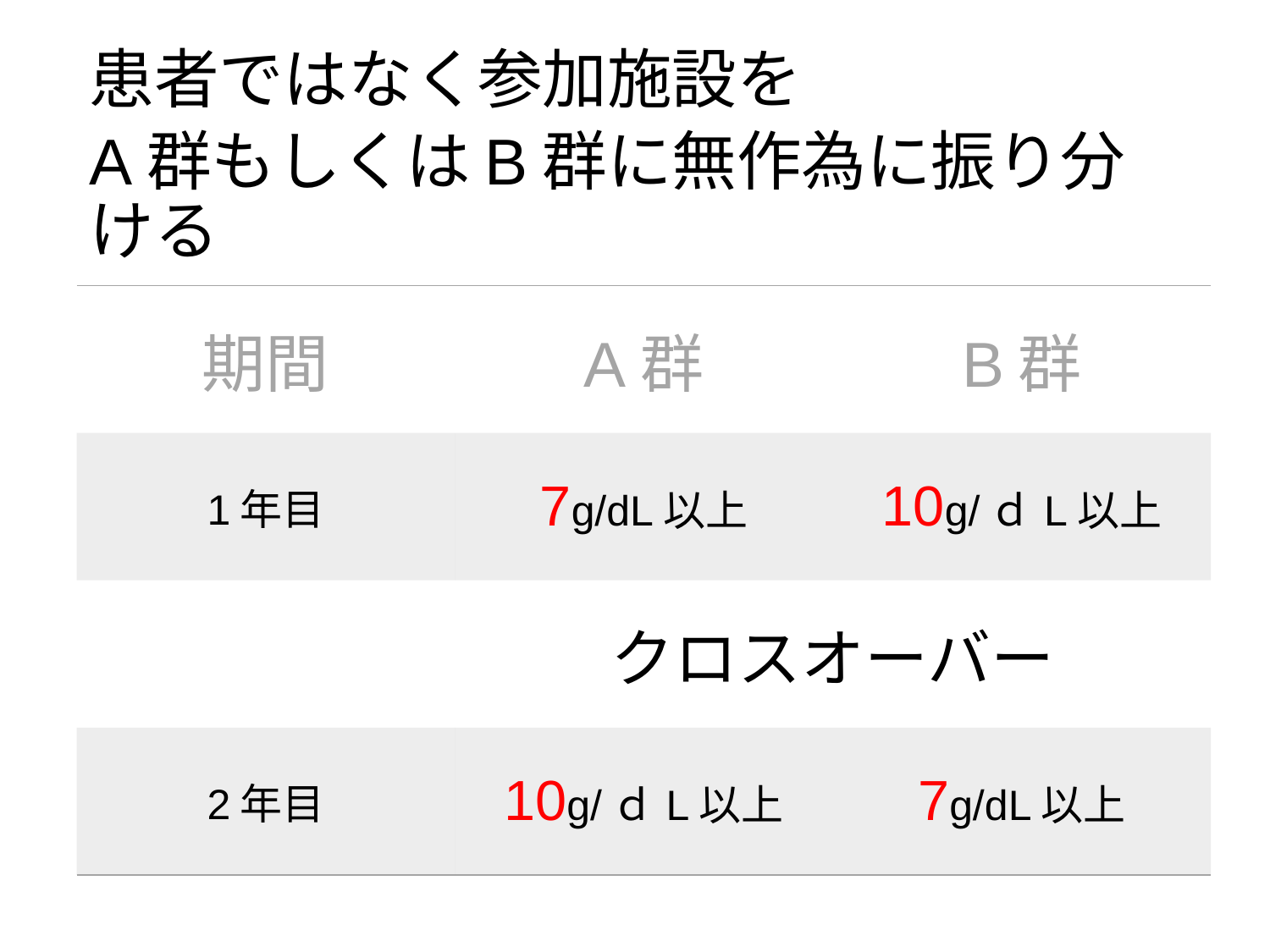

患者ではなく参加施設を
A群もしくはB群に無作為に振り分ける
| 期間 | A群 | B群 |
| --- | --- | --- |
| 1年目 | 7g/dL以上 | 10g/ｄL以上 |
|  | クロスオーバー |  |
| 2年目 | 10g/ｄL以上 | 7g/dL以上 |